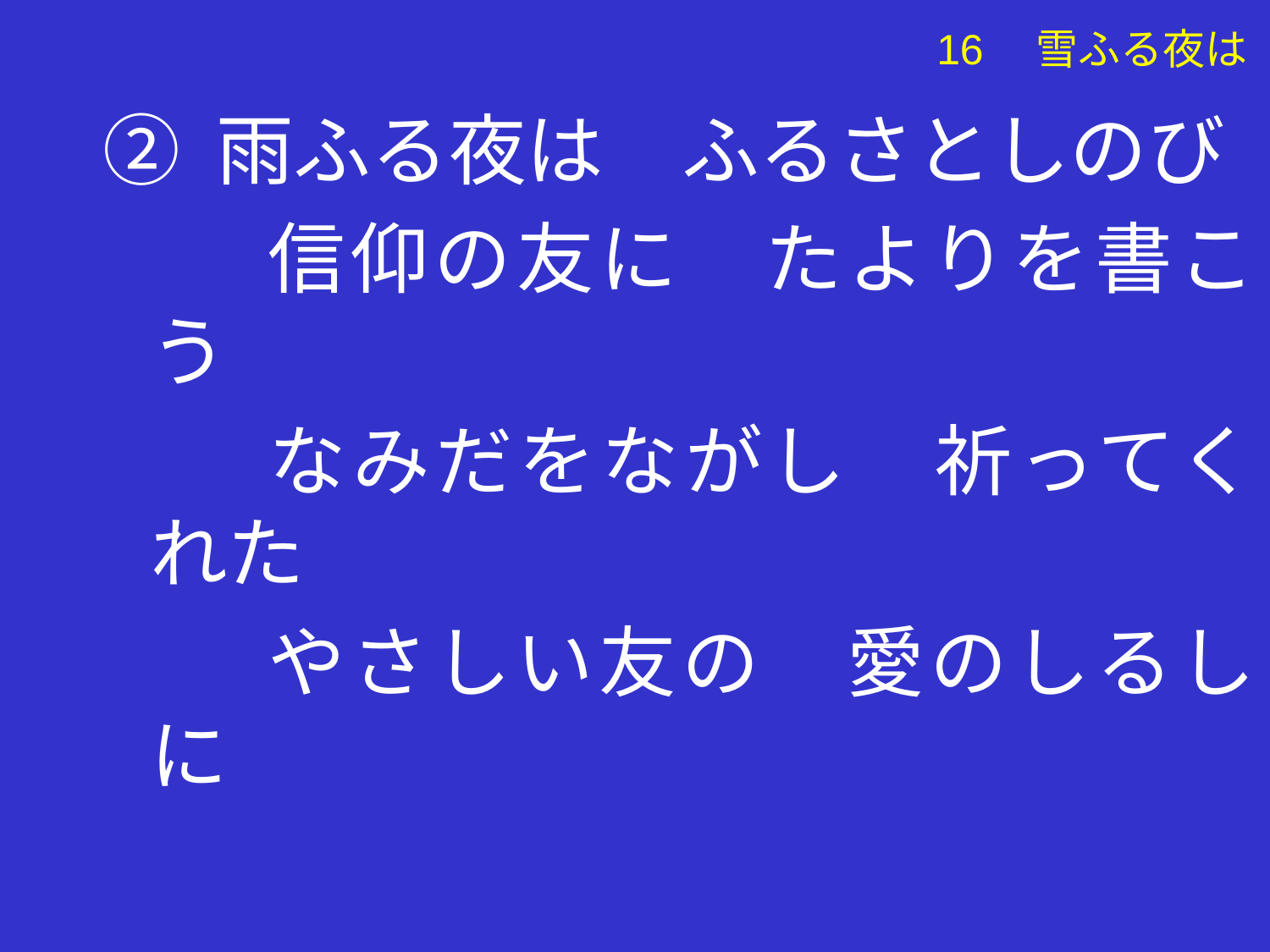

② 雨ふる夜は　ふるさとしのび
　　信仰の友に　たよりを書こう
　　なみだをながし　祈ってくれた
　　やさしい友の　愛のしるしに
# 16　雪ふる夜は